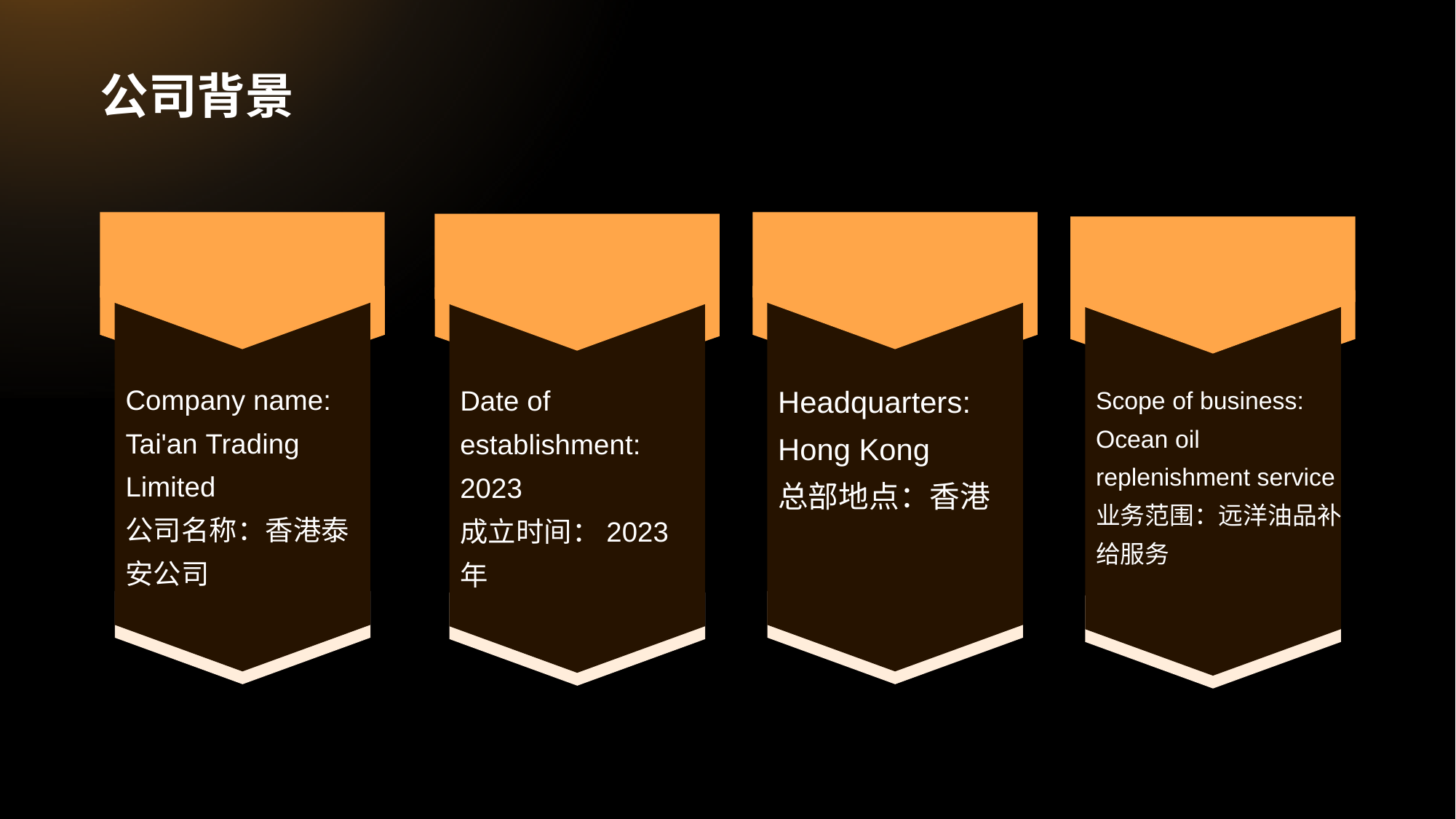

# 公司背景

Company name:  Tai'an Trading Limited
公司名称：香港泰安公司
Headquarters: Hong Kong
总部地点：香港
Date of establishment: 2023
成立时间：2023年
Scope of business: Ocean oil replenishment service
业务范围：远洋油品补给服务